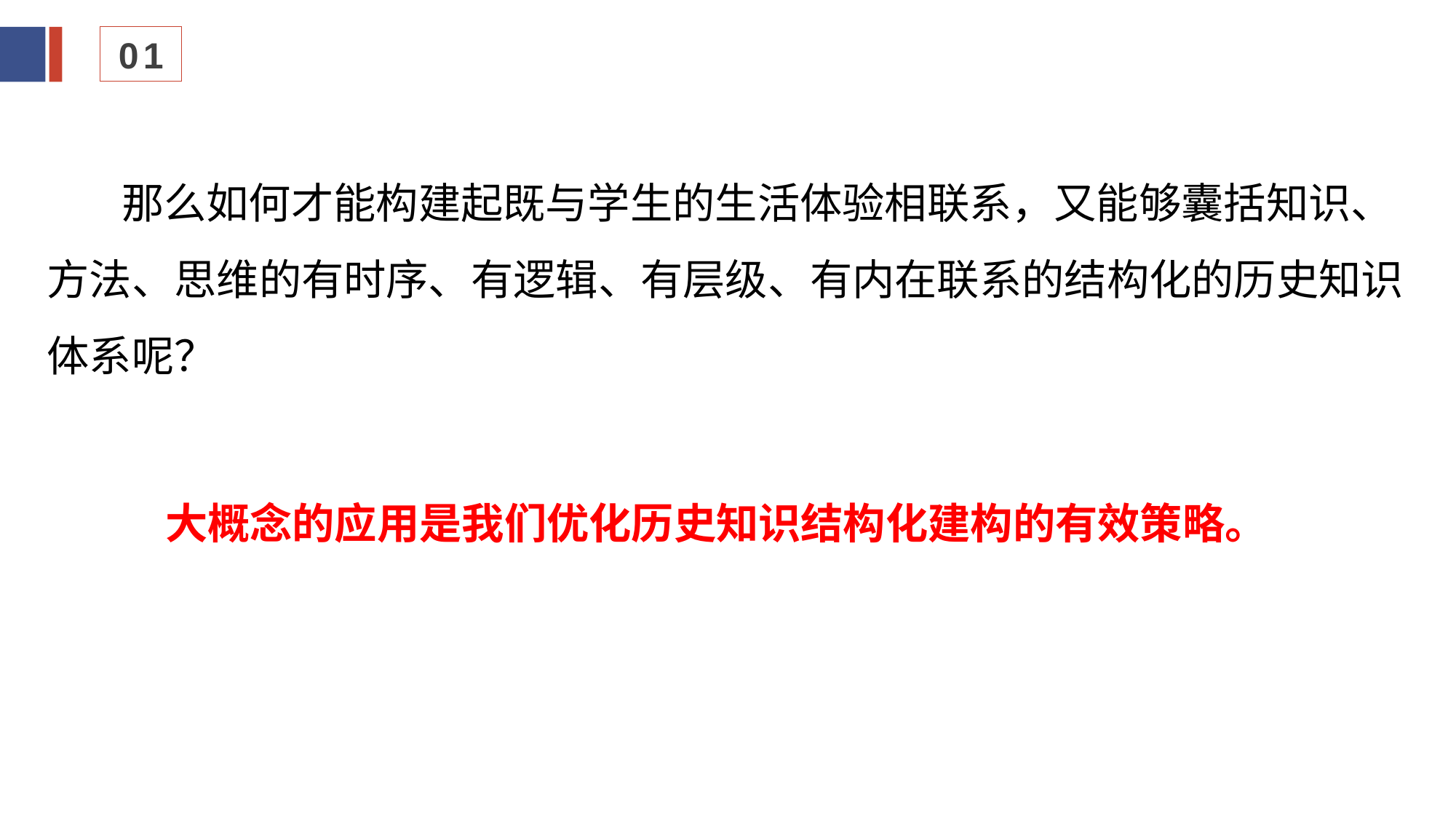

01

           那么如何才能构建起既与学生的生活体验相联系，又能够囊括知识、方法、思维的有时序、有逻辑、有层级、有内在联系的结构化的历史知识体系呢？
大概念的应用是我们优化历史知识结构化建构的有效策略。